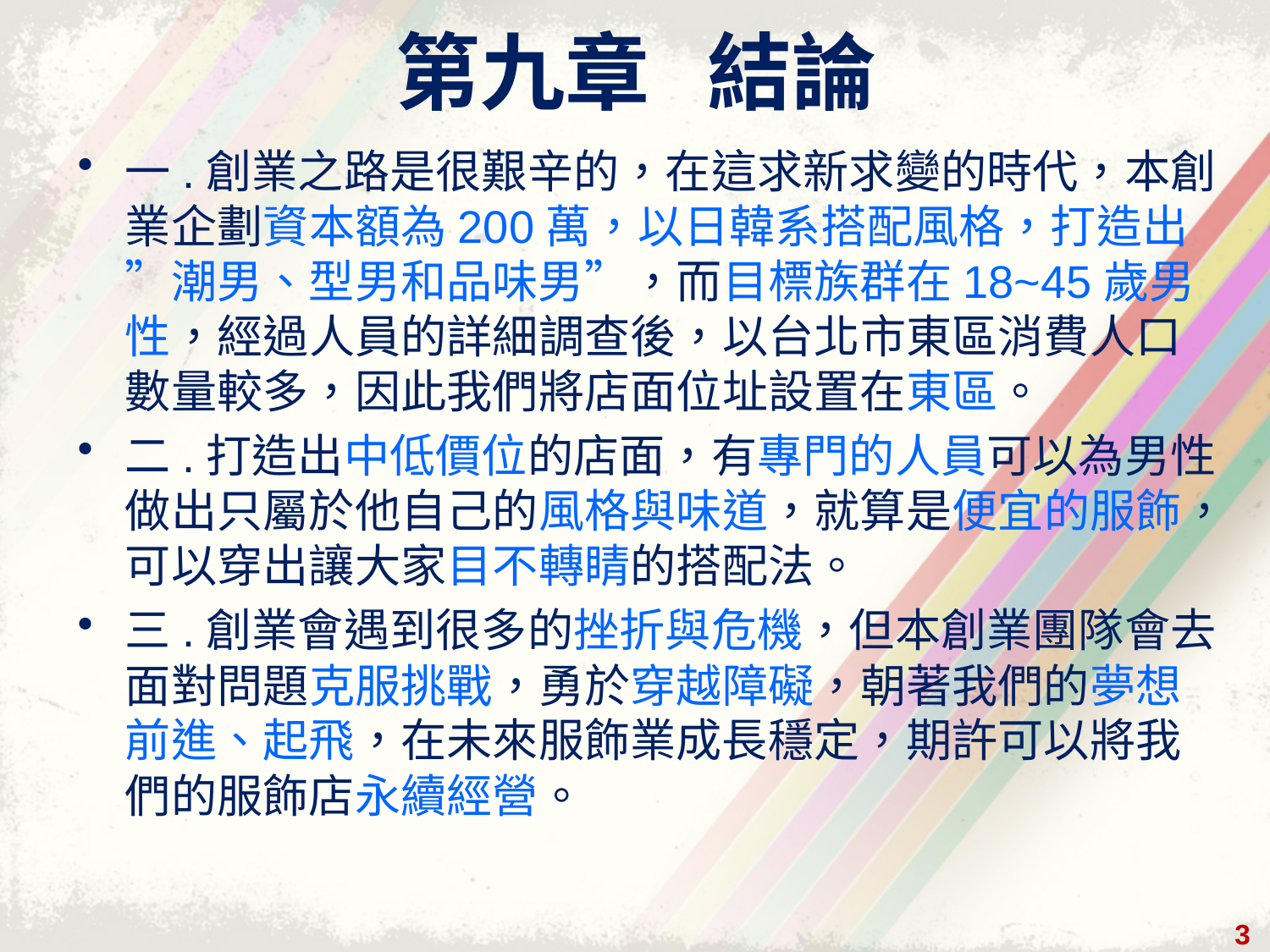

# 第九章   結論
一.創業之路是很艱辛的，在這求新求變的時代，本創業企劃資本額為200萬，以日韓系搭配風格，打造出”潮男、型男和品味男”，而目標族群在18~45歲男性，經過人員的詳細調查後，以台北市東區消費人口數量較多，因此我們將店面位址設置在東區。
二.打造出中低價位的店面，有專門的人員可以為男性做出只屬於他自己的風格與味道，就算是便宜的服飾，可以穿出讓大家目不轉睛的搭配法。
三.創業會遇到很多的挫折與危機，但本創業團隊會去面對問題克服挑戰，勇於穿越障礙，朝著我們的夢想前進、起飛，在未來服飾業成長穩定，期許可以將我們的服飾店永續經營。

31